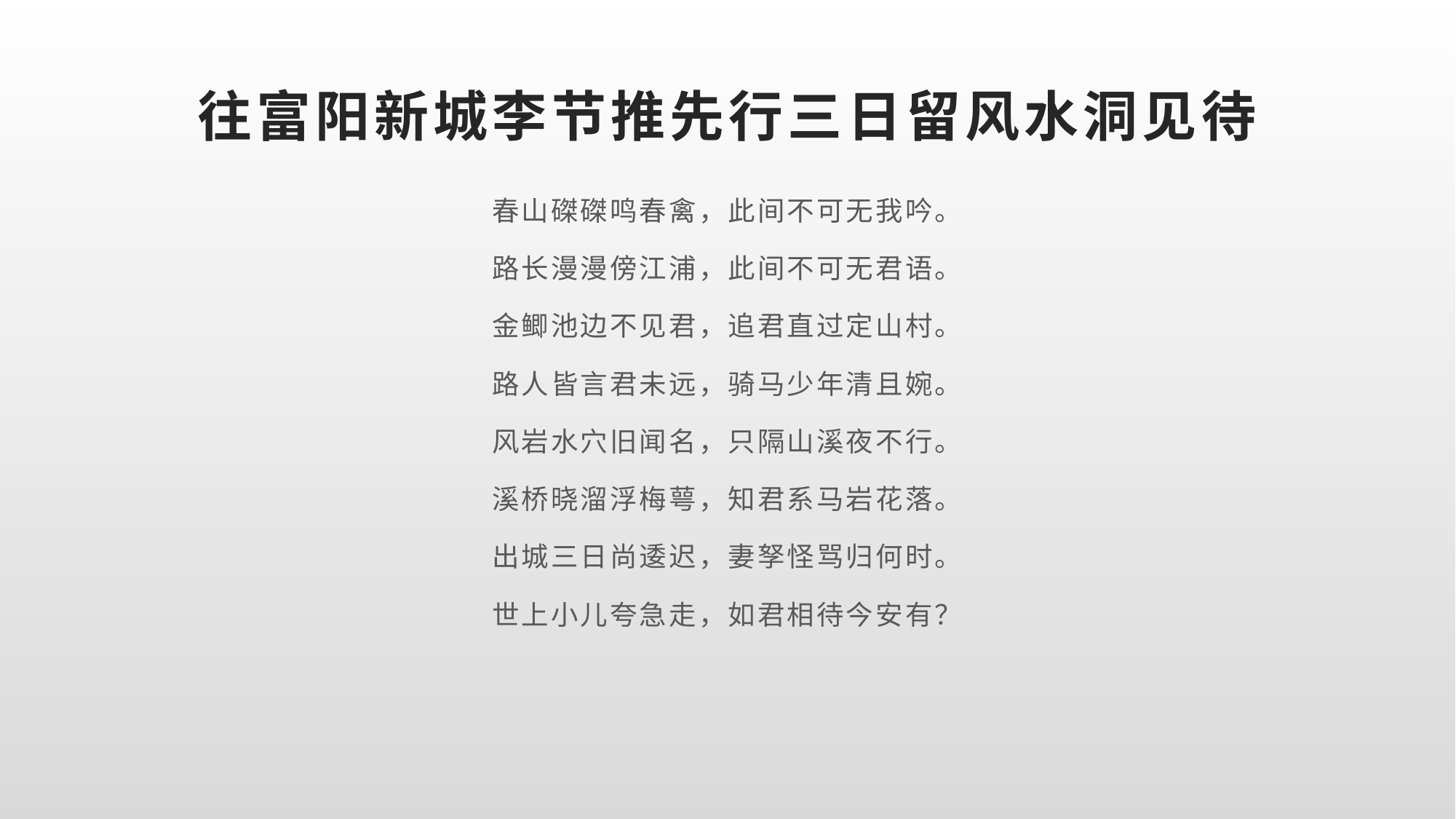

# 往富阳新城李节推先行三日留风水洞见待
春山磔磔鸣春禽，此间不可无我吟。
路长漫漫傍江浦，此间不可无君语。
金鲫池边不见君，追君直过定山村。
路人皆言君未远，骑马少年清且婉。
风岩水穴旧闻名，只隔山溪夜不行。
溪桥晓溜浮梅萼，知君系马岩花落。
出城三日尚逶迟，妻孥怪骂归何时。
世上小儿夸急走，如君相待今安有？